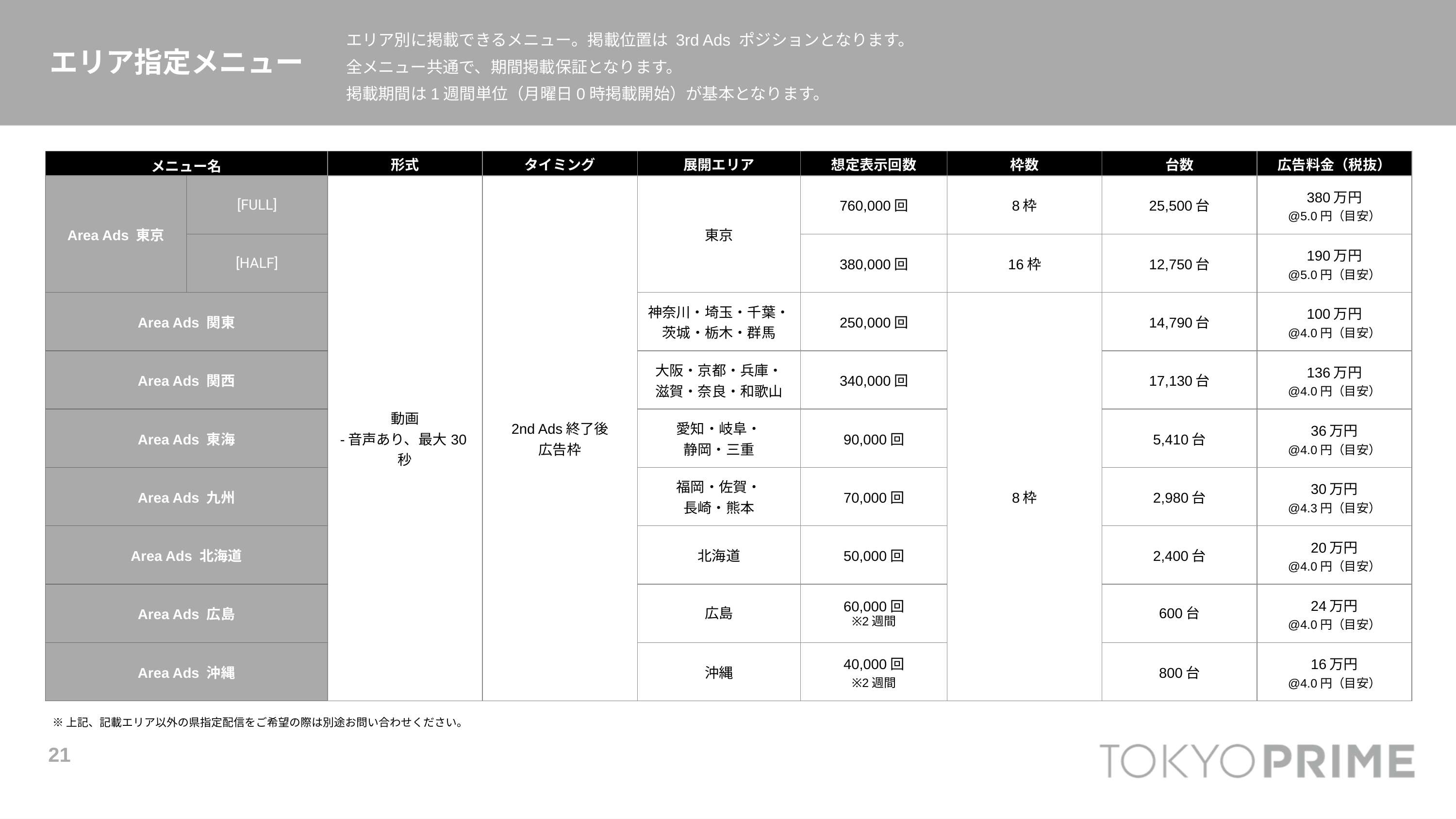

エリア別に掲載できるメニュー。掲載位置は 3rd Ads ポジションとなります。
全メニュー共通で、期間掲載保証となります。
掲載期間は1週間単位（月曜日0時掲載開始）が基本となります。
エリア指定メニュー
| メニュー名 |  | 形式 | タイミング | 展開エリア | 想定表示回数 | 枠数 | 台数 | 広告料金（税抜） |
| --- | --- | --- | --- | --- | --- | --- | --- | --- |
| Area Ads 東京 | [FULL] | 動画 -音声あり、最大30秒 | 2nd Ads終了後 広告枠 | 東京 | 760,000回 | 8枠 | 25,500台 | 380万円 @5.0円（目安） |
|  | [HALF] |  |  |  | 380,000回 | 16枠 | 12,750台 | 190万円 @5.0円（目安） |
| Area Ads 関東 |  |  |  | 神奈川・埼玉・千葉・ 茨城・栃木・群馬 | 250,000回 | 8枠 | 14,790台 | 100万円 @4.0円（目安） |
| Area Ads 関西 |  |  |  | 大阪・京都・兵庫・ 滋賀・奈良・和歌山 | 340,000回 |  | 17,130台 | 136万円 @4.0円（目安） |
| Area Ads 東海 |  |  |  | 愛知・岐阜・ 静岡・三重 | 90,000回 |  | 5,410台 | 36万円 @4.0円（目安） |
| Area Ads 九州 |  |  |  | 福岡・佐賀・ 長崎・熊本 | 70,000回 |  | 2,980台 | 30万円 @4.3円（目安） |
| Area Ads 北海道 |  |  |  | 北海道 | 50,000回 |  | 2,400台 | 20万円 @4.0円（目安） |
| Area Ads 広島 |  |  |  | 広島 | 60,000回 ※2週間 |  | 600台 | 24万円 @4.0円（目安） |
| Area Ads 沖縄 |  |  |  | 沖縄 | 40,000回 ※2週間 |  | 800台 | 16万円 @4.0円（目安） |
※上記、記載エリア以外の県指定配信をご希望の際は別途お問い合わせください。
21